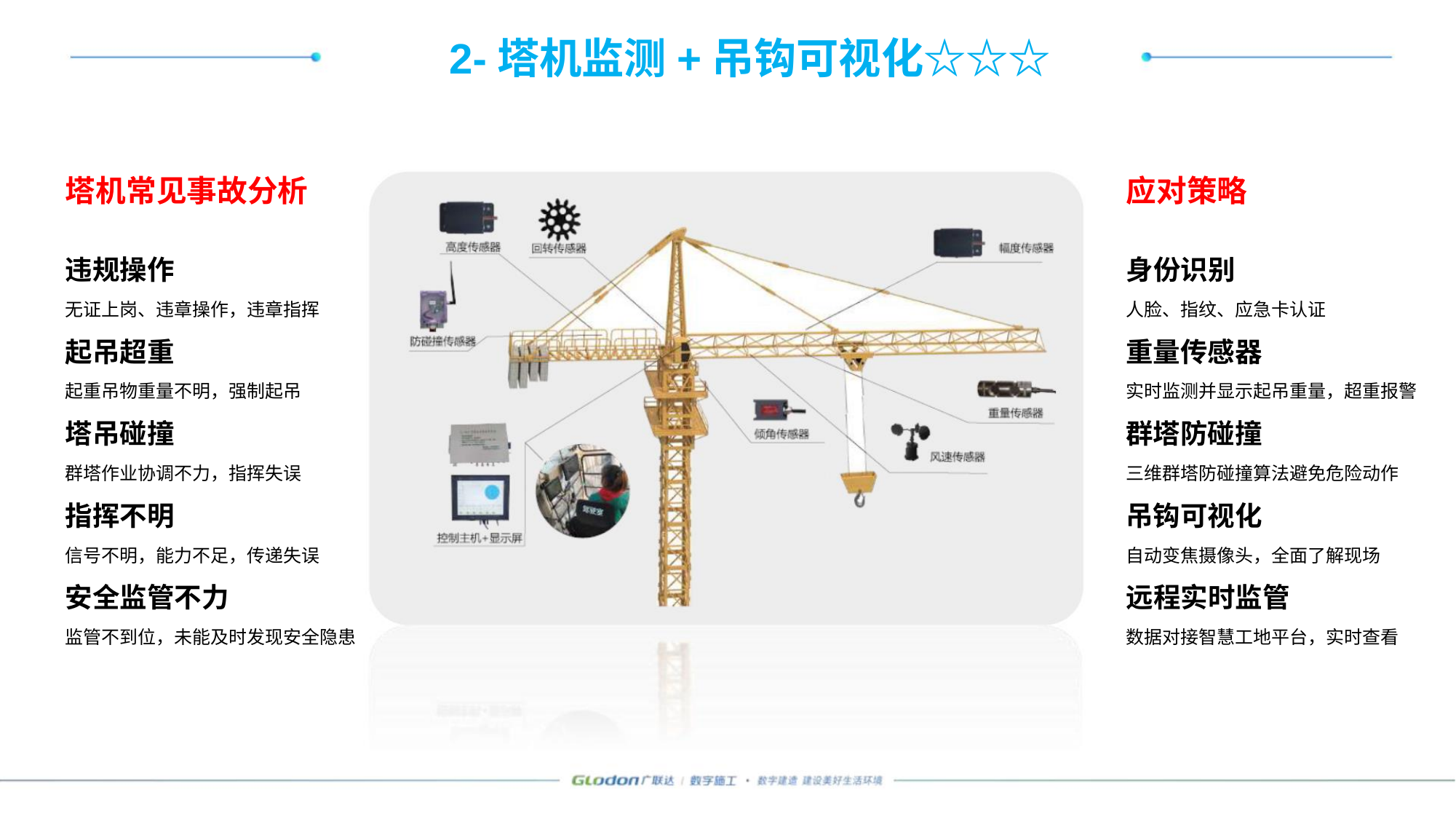

2-塔机监测+吊钩可视化☆☆☆
塔机常见事故分析
应对策略
违规操作
身份识别
无证上岗、违章操作，违章指挥
人脸、指纹、应急卡认证
起吊超重
重量传感器
起重吊物重量不明，强制起吊
实时监测并显示起吊重量，超重报警
塔吊碰撞
群塔防碰撞
群塔作业协调不力，指挥失误
三维群塔防碰撞算法避免危险动作
指挥不明
吊钩可视化
信号不明，能力不足，传递失误
自动变焦摄像头，全面了解现场
安全监管不力
远程实时监管
监管不到位，未能及时发现安全隐患
数据对接智慧工地平台，实时查看